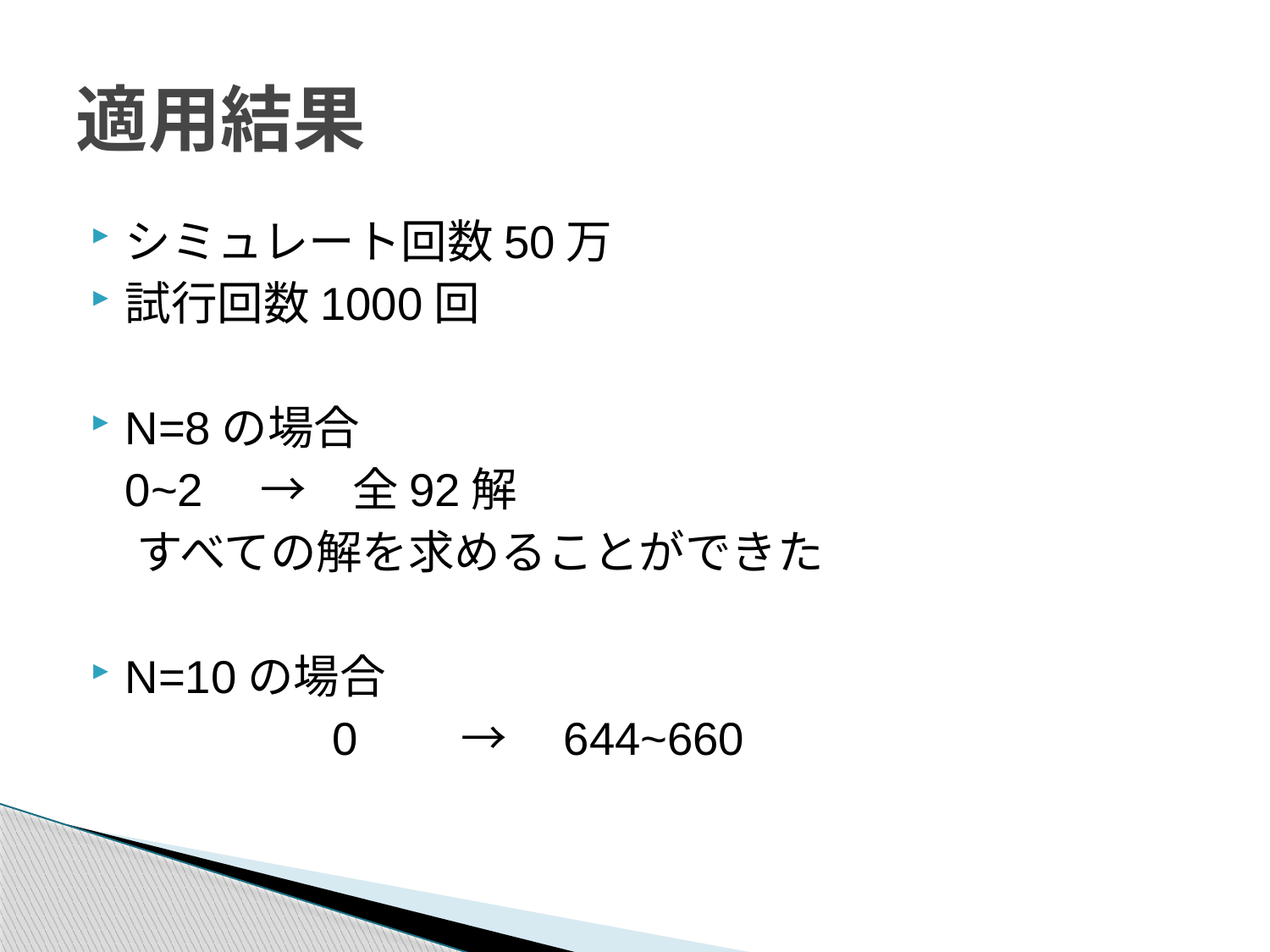

# 適用結果
シミュレート回数50万
試行回数1000回

N=8の場合
		0~2　→　全92解
　すべての解を求めることができた

N=10の場合
　　　　　0　　→　644~660